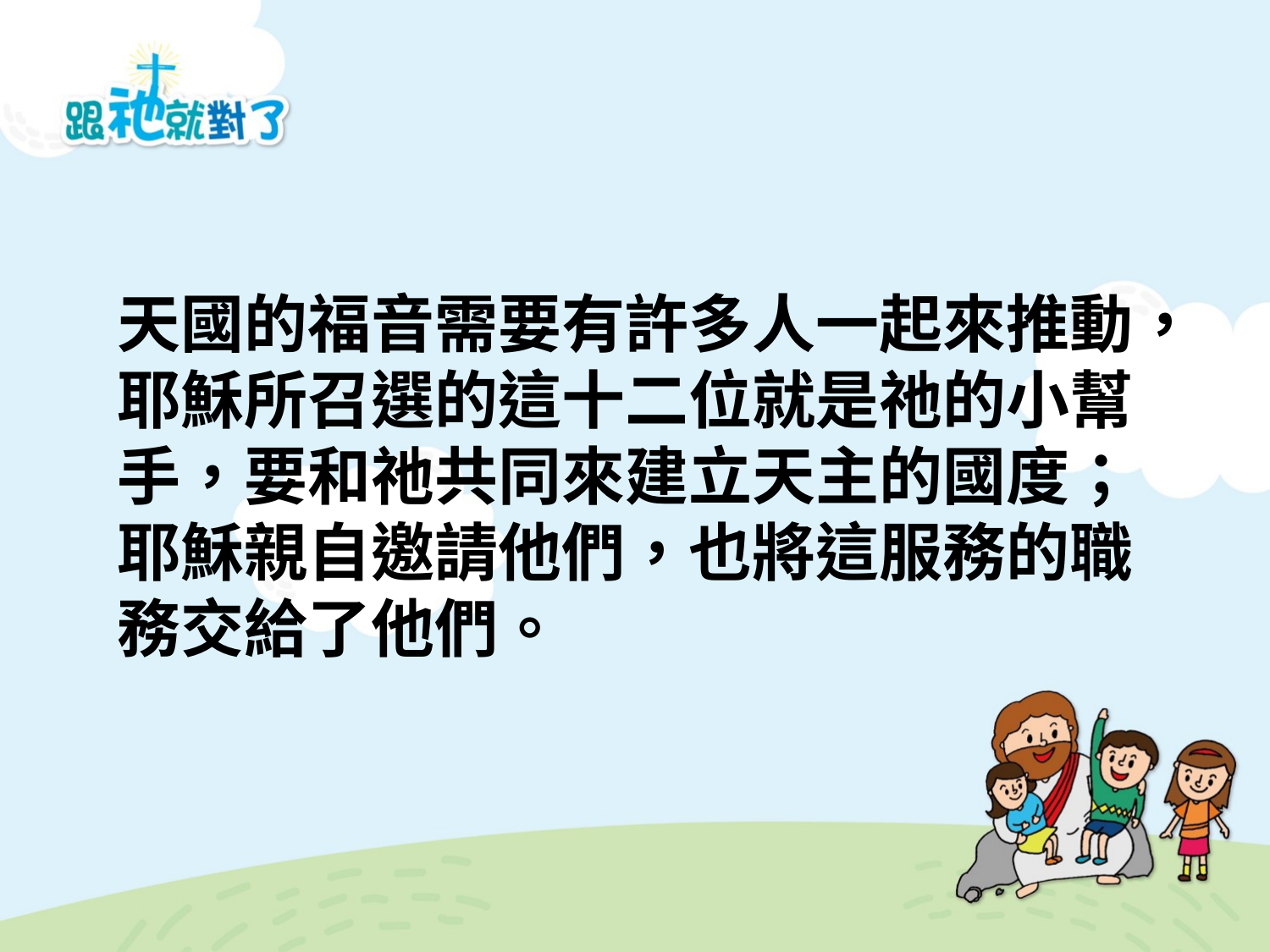

天國的福音需要有許多人一起來推動，耶穌所召選的這十二位就是祂的小幫手，要和祂共同來建立天主的國度；耶穌親自邀請他們，也將這服務的職務交給了他們。